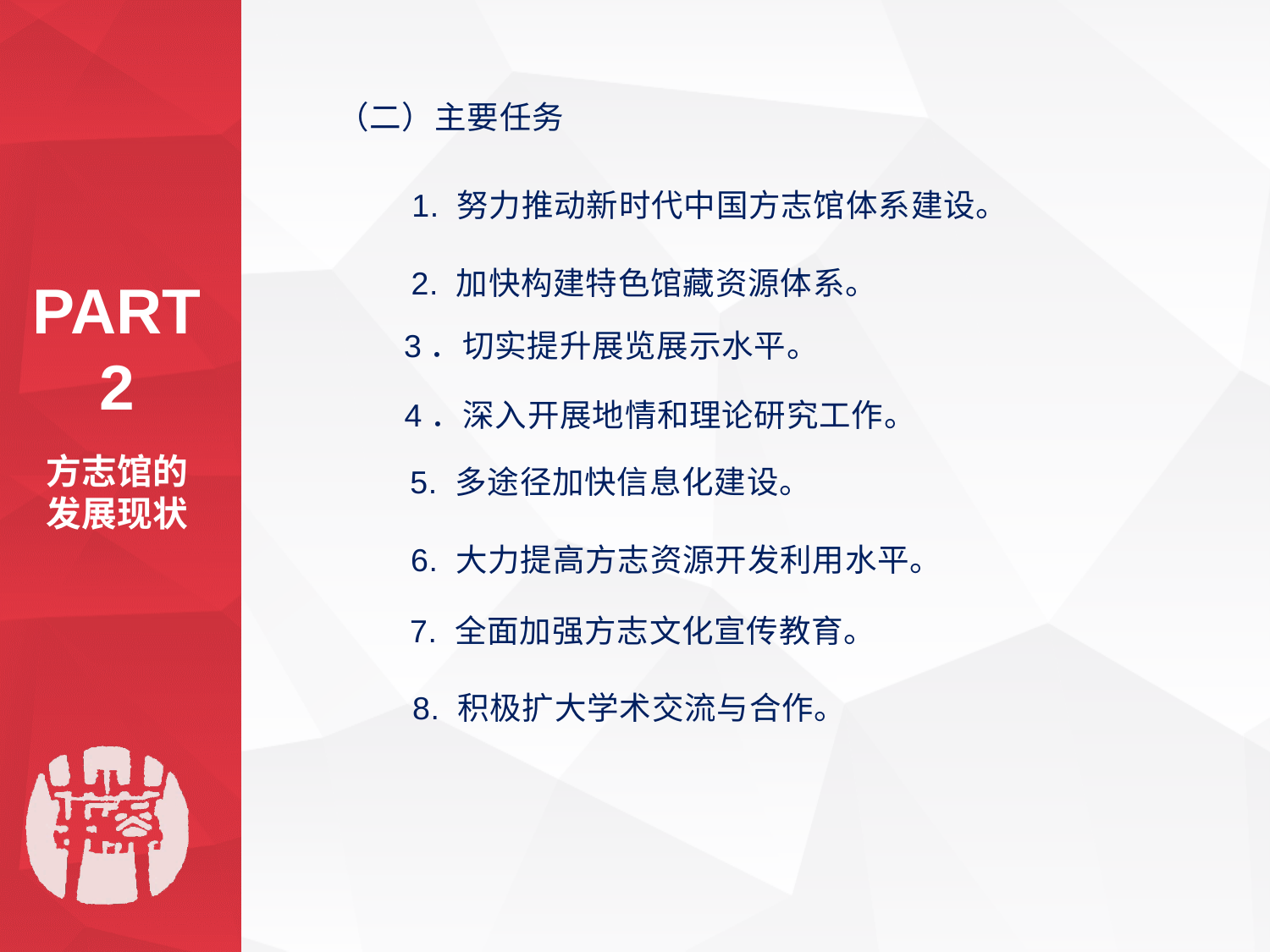

（二）主要任务
1. 努力推动新时代中国方志馆体系建设。
2. 加快构建特色馆藏资源体系。
PART 2
3．切实提升展览展示水平。
4．深入开展地情和理论研究工作。
方志馆的发展现状
5. 多途径加快信息化建设。
6. 大力提高方志资源开发利用水平。
7. 全面加强方志文化宣传教育。
8. 积极扩大学术交流与合作。